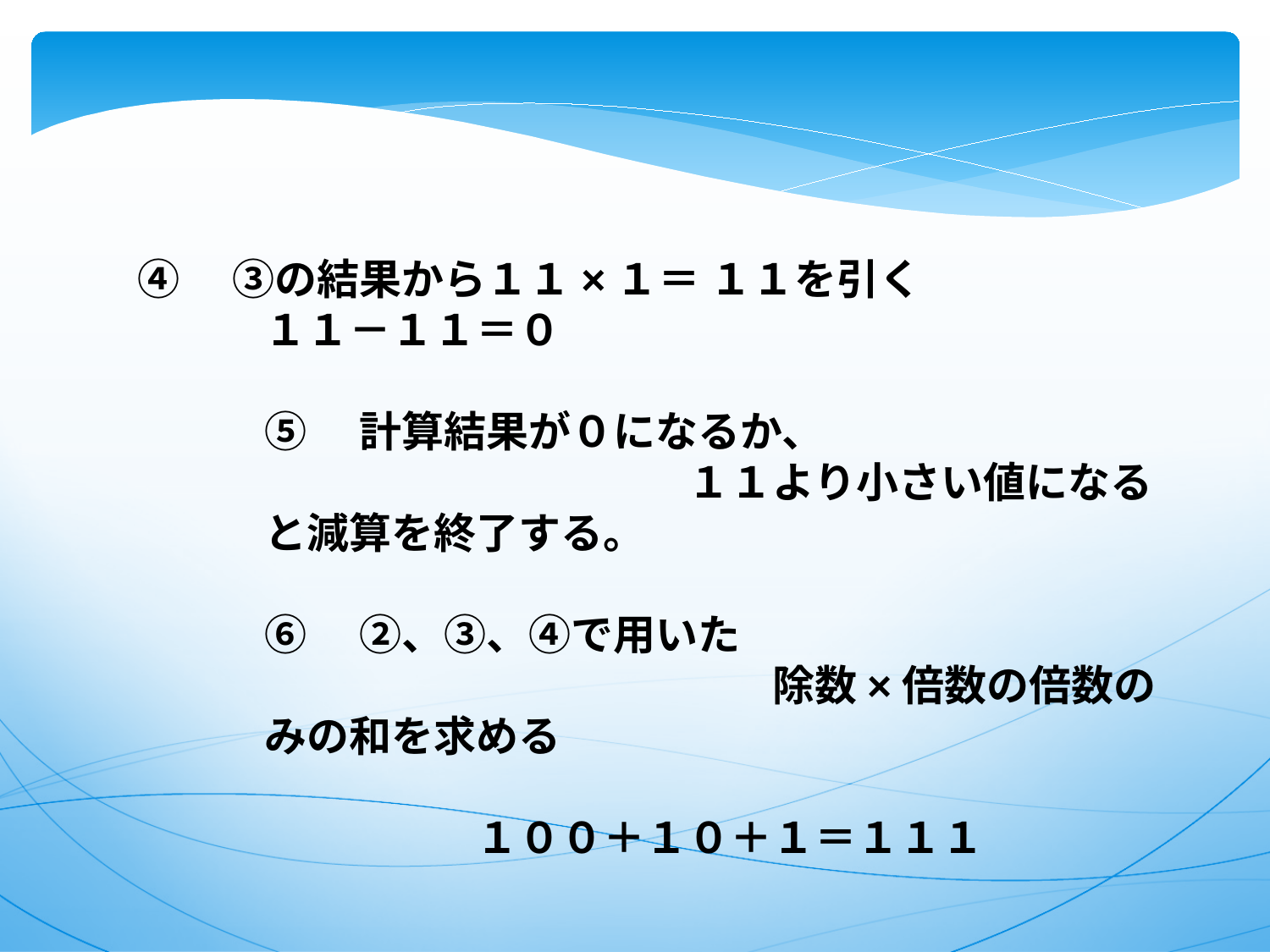

④　③の結果から１１×１＝ １１を引く
１１－１１＝０

⑤　計算結果が０になるか、
　　　　　　　　　　１１より小さい値になると減算を終了する。

⑥　②、③、④で用いた
　　　　　　　　　　　　除数×倍数の倍数のみの和を求める

　　　　　１００＋１０＋１＝１１１